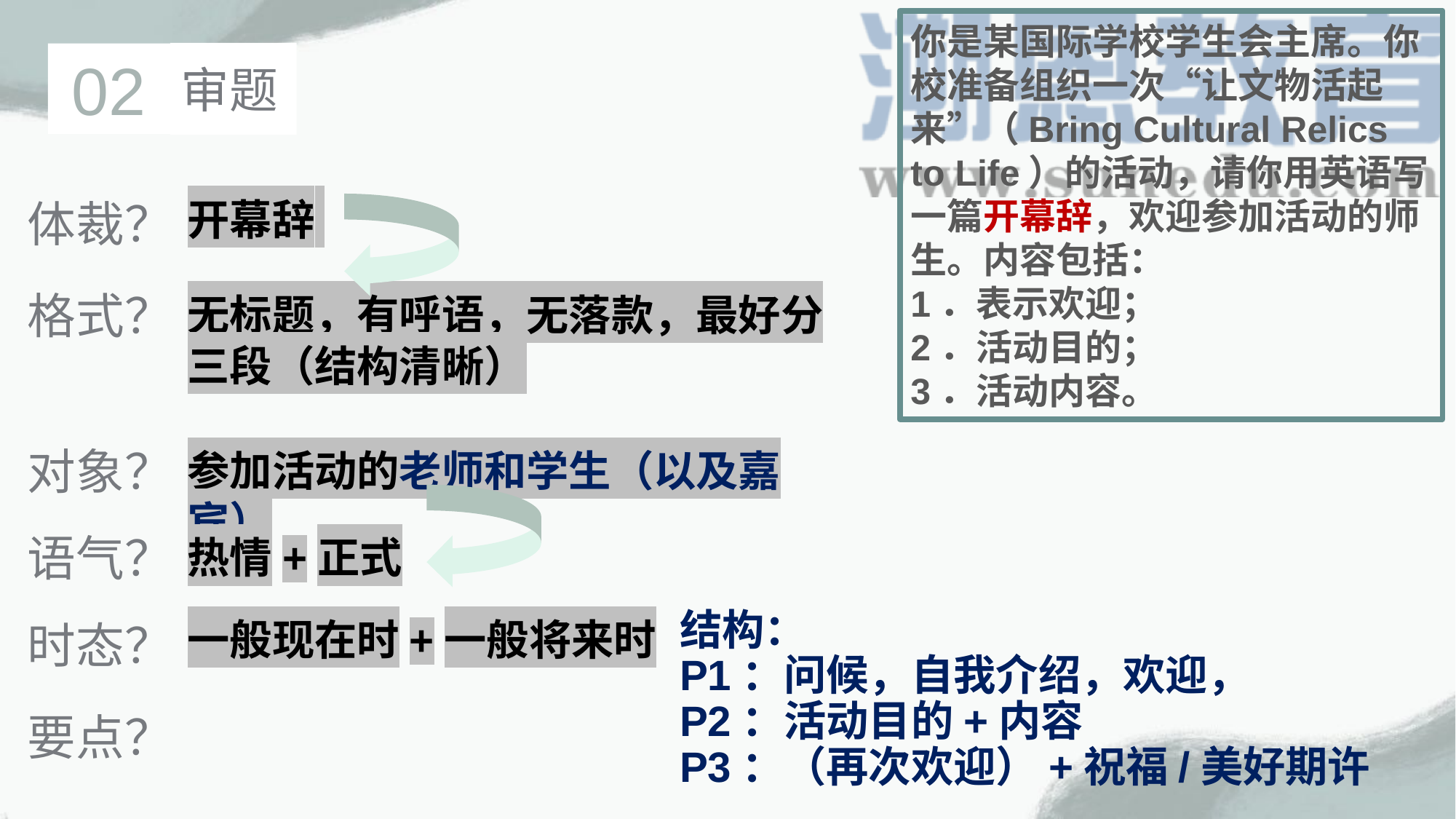

你是某国际学校学生会主席。你校准备组织一次“让文物活起来”（Bring Cultural Relics to Life）的活动，请你用英语写一篇开幕辞，欢迎参加活动的师生。内容包括：
1．表示欢迎；
2．活动目的；
3．活动内容。
02
审题
体裁？
开幕辞

格式？
无标题，有呼语，无落款，最好分三段（结构清晰）
对象？
参加活动的老师和学生（以及嘉宾）

语气？
热情+正式
时态？
结构：
P1：问候，自我介绍，欢迎，
P2：活动目的+内容
P3：（再次欢迎）+祝福/美好期许
一般现在时+一般将来时
要点？